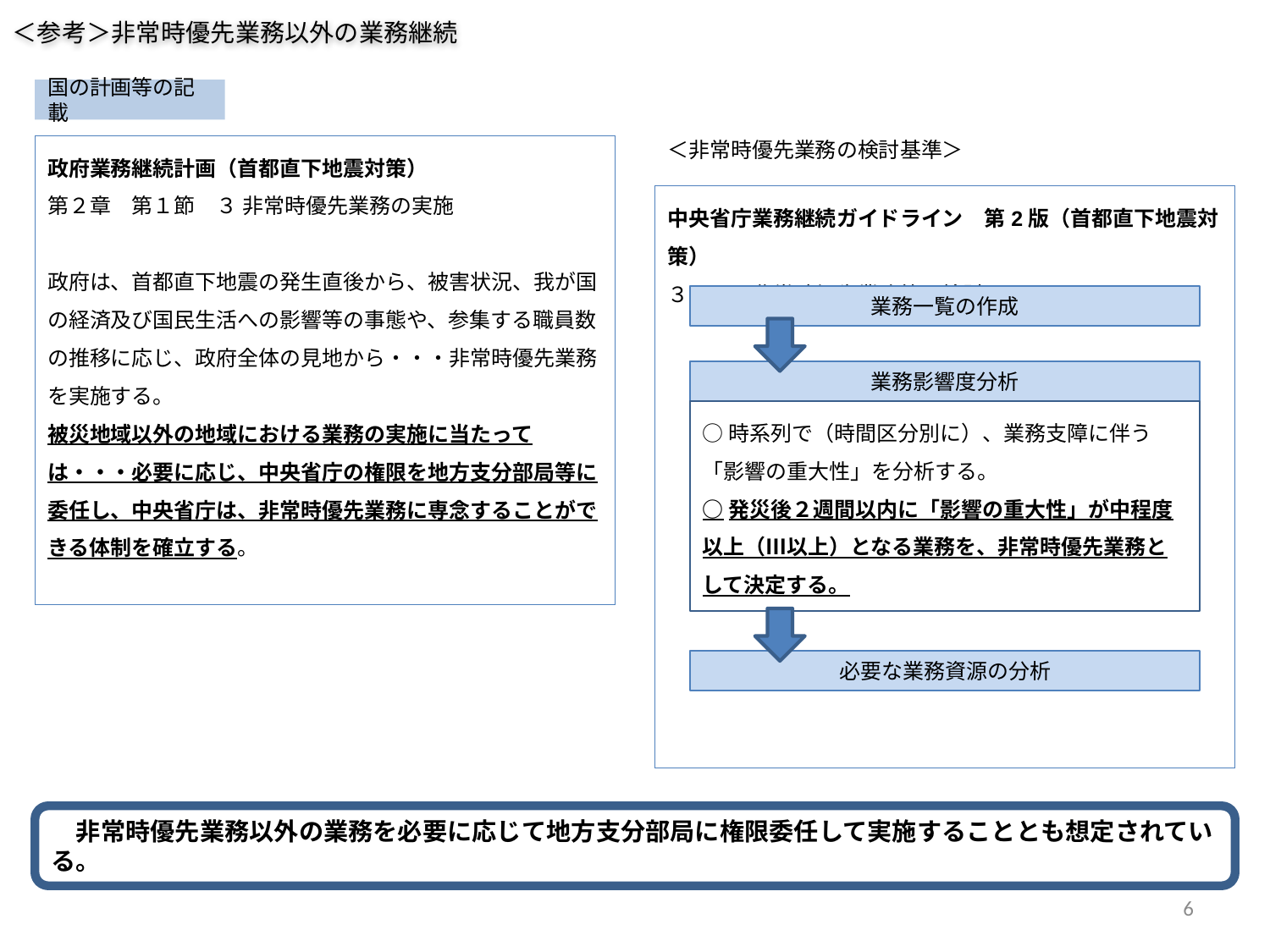

＜参考＞非常時優先業務以外の業務継続
国の計画等の記載
＜非常時優先業務の検討基準＞
政府業務継続計画（首都直下地震対策）
第２章　第１節　３ 非常時優先業務の実施

政府は、首都直下地震の発生直後から、被害状況、我が国の経済及び国民生活への影響等の事態や、参集する職員数の推移に応じ、政府全体の見地から・・・非常時優先業務を実施する。
被災地域以外の地域における業務の実施に当たっては・・・必要に応じ、中央省庁の権限を地方支分部局等に委任し、中央省庁は、非常時優先業務に専念することができる体制を確立する。

中央省庁業務継続ガイドライン　第2版（首都直下地震対策）
３．２　非常時優先業務等の検討

業務一覧の作成

業務影響度分析
○時系列で（時間区分別に）、業務支障に伴う「影響の重大性」を分析する。
○発災後２週間以内に「影響の重大性」が中程度以上（Ⅲ以上）となる業務を、非常時優先業務として決定する。

必要な業務資源の分析
　非常時優先業務以外の業務を必要に応じて地方支分部局に権限委任して実施することとも想定されている。
6